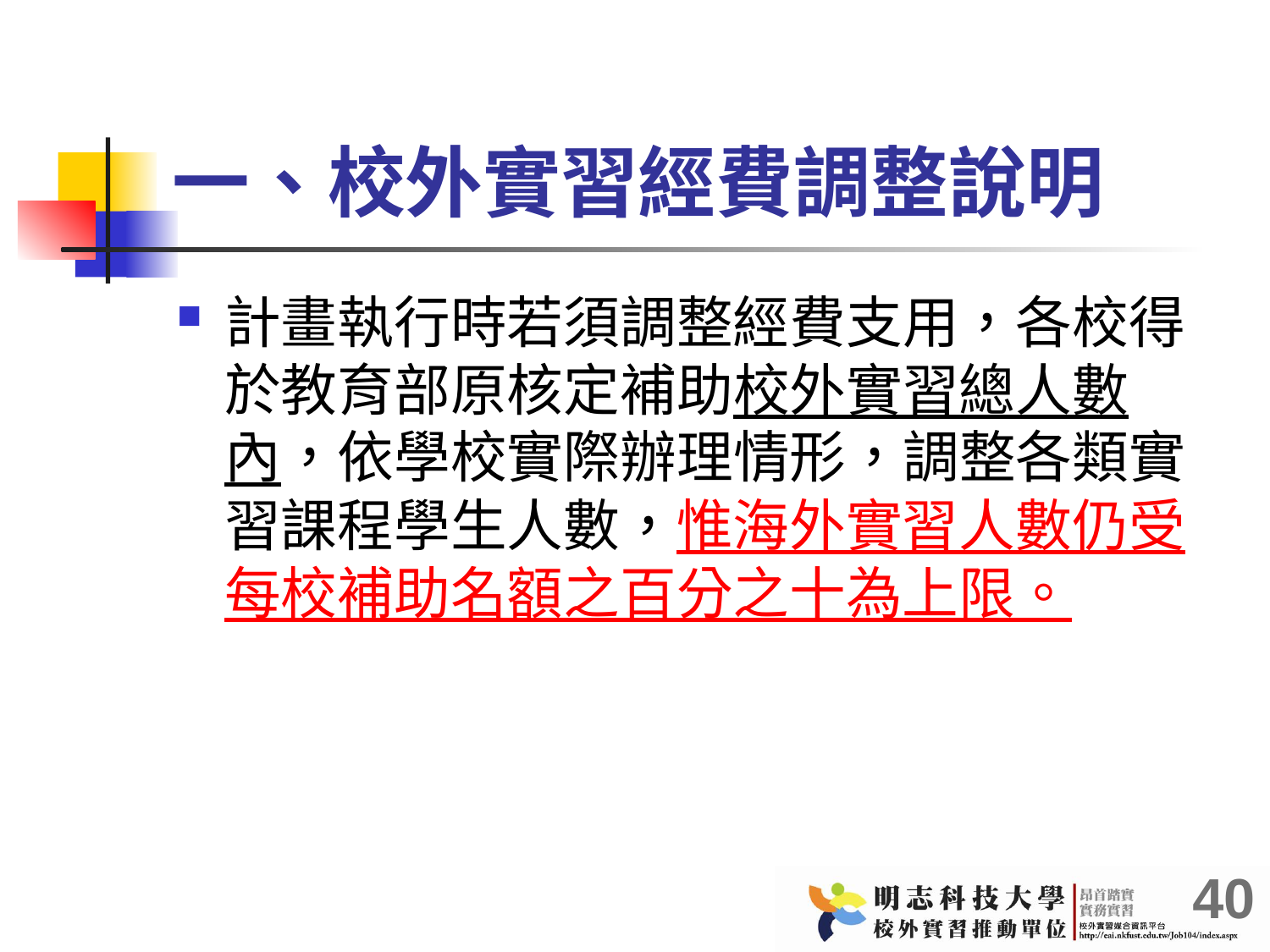

# 一、校外實習經費調整說明
計畫執行時若須調整經費支用，各校得於教育部原核定補助校外實習總人數內，依學校實際辦理情形，調整各類實習課程學生人數，惟海外實習人數仍受每校補助名額之百分之十為上限。
40